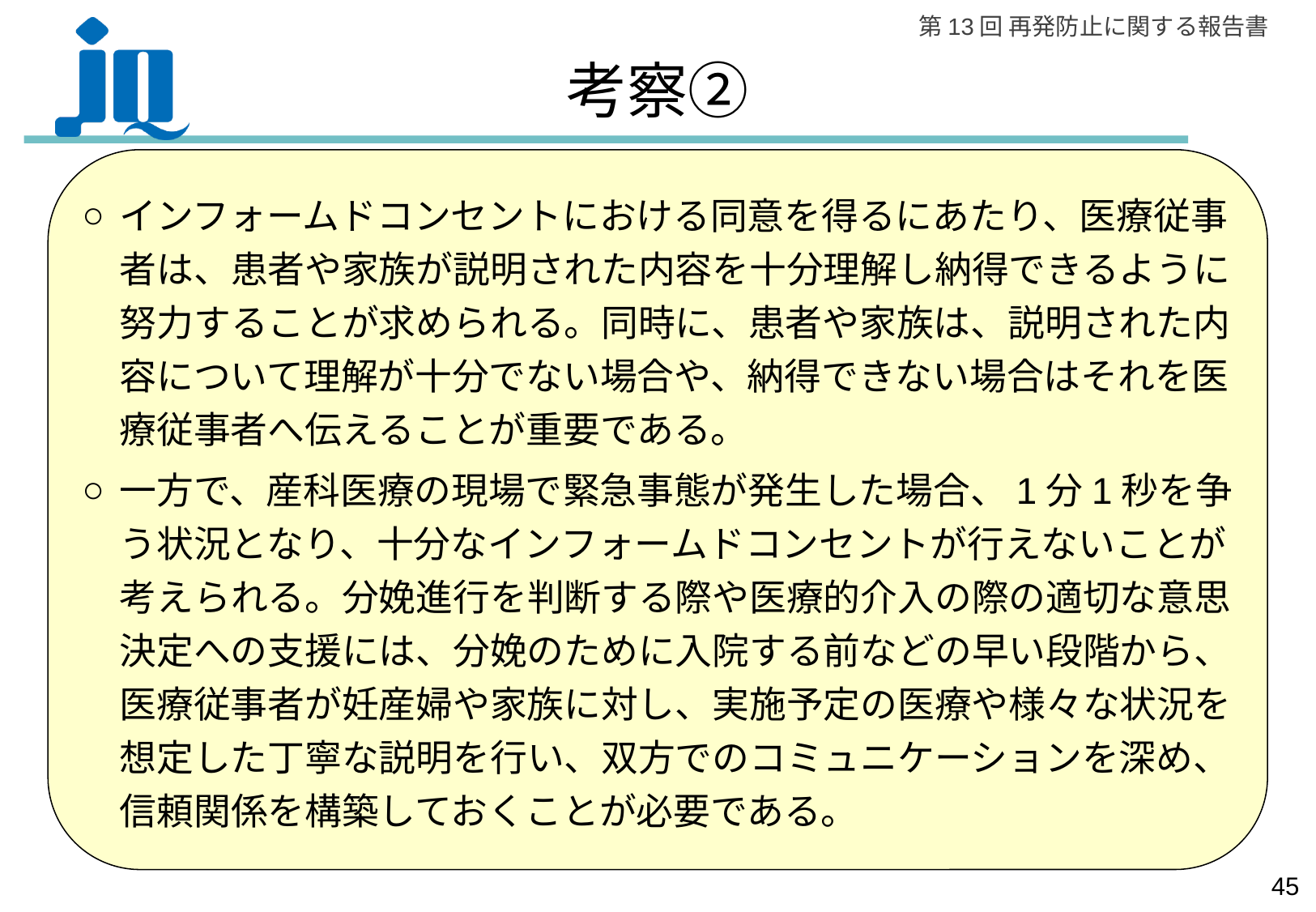

# 考察②
インフォームドコンセントにおける同意を得るにあたり、医療従事者は、患者や家族が説明された内容を十分理解し納得できるように努力することが求められる。同時に、患者や家族は、説明された内容について理解が十分でない場合や、納得できない場合はそれを医療従事者へ伝えることが重要である。
一方で、産科医療の現場で緊急事態が発生した場合、1分1秒を争う状況となり、十分なインフォームドコンセントが行えないことが考えられる。分娩進行を判断する際や医療的介入の際の適切な意思決定への支援には、分娩のために入院する前などの早い段階から、医療従事者が妊産婦や家族に対し、実施予定の医療や様々な状況を想定した丁寧な説明を行い、双方でのコミュニケーションを深め、信頼関係を構築しておくことが必要である。

45